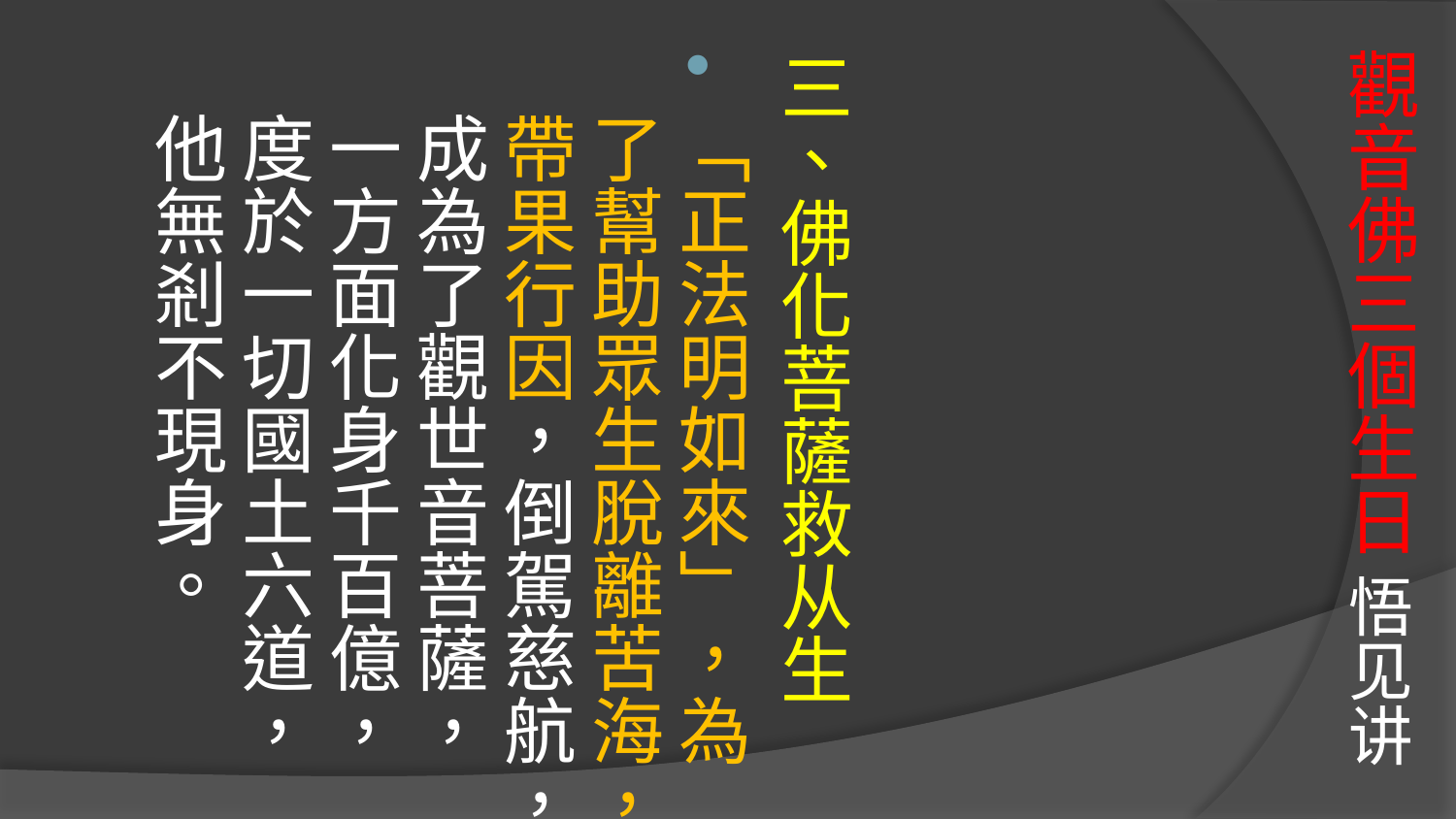

# 觀音佛三個生日 悟见讲
三、佛化菩薩救从生
「正法明如來」，為了幫助眾生脫離苦海，帶果行因，倒駕慈航，成為了觀世音菩薩，一方面化身千百億，度於一切國土六道，他無剎不現身。